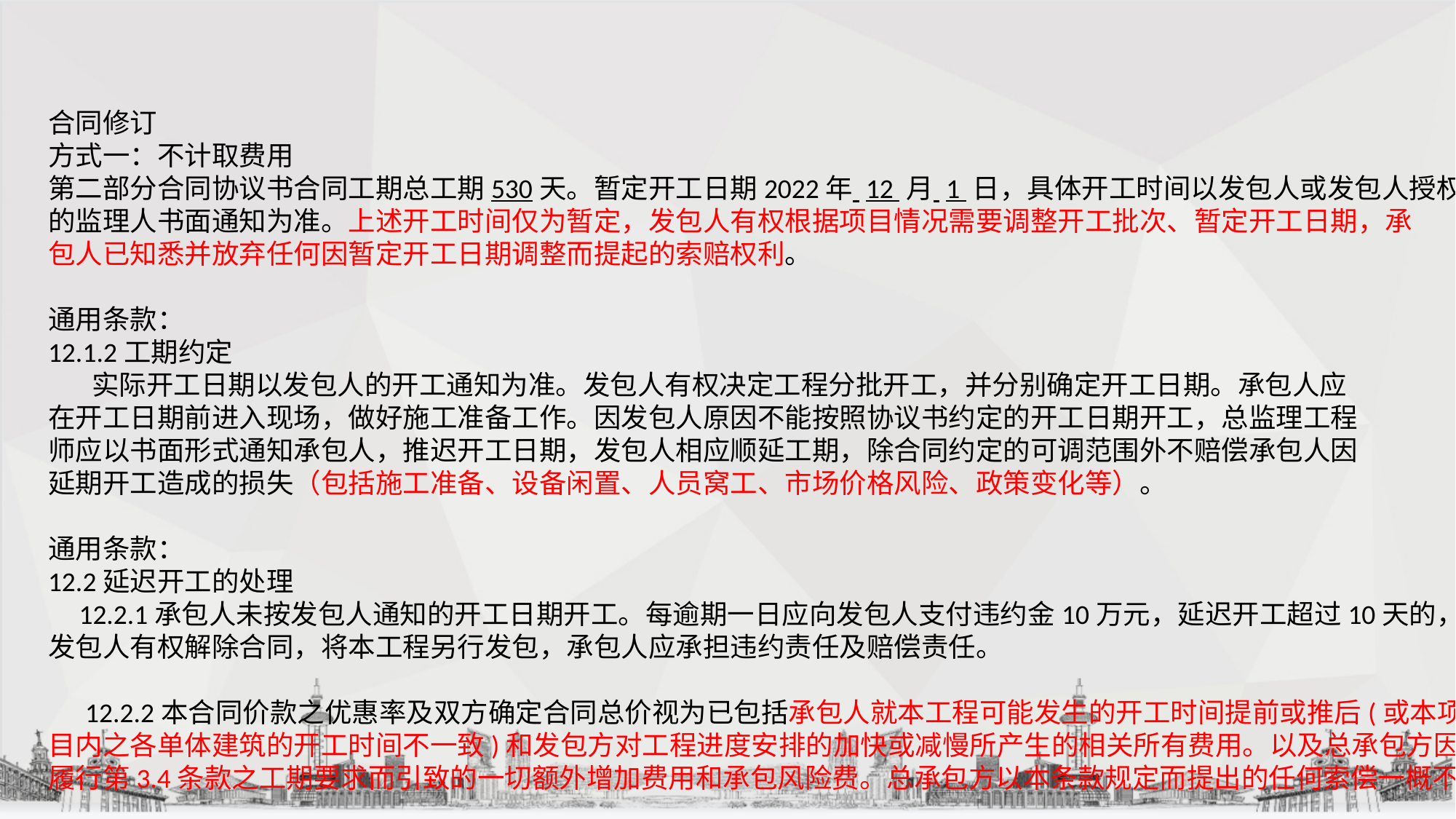

合同修订
方式一：不计取费用
第二部分合同协议书合同工期总工期530天。暂定开工日期2022年 12 月 1 日，具体开工时间以发包人或发包人授权
的监理人书面通知为准。上述开工时间仅为暂定，发包人有权根据项目情况需要调整开工批次、暂定开工日期，承
包人已知悉并放弃任何因暂定开工日期调整而提起的索赔权利。

通用条款：
12.1.2工期约定
      实际开工日期以发包人的开工通知为准。发包人有权决定工程分批开工，并分别确定开工日期。承包人应
在开工日期前进入现场，做好施工准备工作。因发包人原因不能按照协议书约定的开工日期开工，总监理工程
师应以书面形式通知承包人，推迟开工日期，发包人相应顺延工期，除合同约定的可调范围外不赔偿承包人因
延期开工造成的损失（包括施工准备、设备闲置、人员窝工、市场价格风险、政策变化等）。

通用条款：
12.2延迟开工的处理
     12.2.1承包人未按发包人通知的开工日期开工。每逾期一日应向发包人支付违约金10万元，延迟开工超过10天的，
发包人有权解除合同，将本工程另行发包，承包人应承担违约责任及赔偿责任。

      12.2.2本合同价款之优惠率及双方确定合同总价视为已包括承包人就本工程可能发生的开工时间提前或推后(或本项
目内之各单体建筑的开工时间不一致)和发包方对工程进度安排的加快或减慢所产生的相关所有费用。以及总承包方因
履行第3.4条款之工期要求而引致的一切额外增加费用和承包风险费。总承包方以本条款规定而提出的任何索偿一概不予接受。